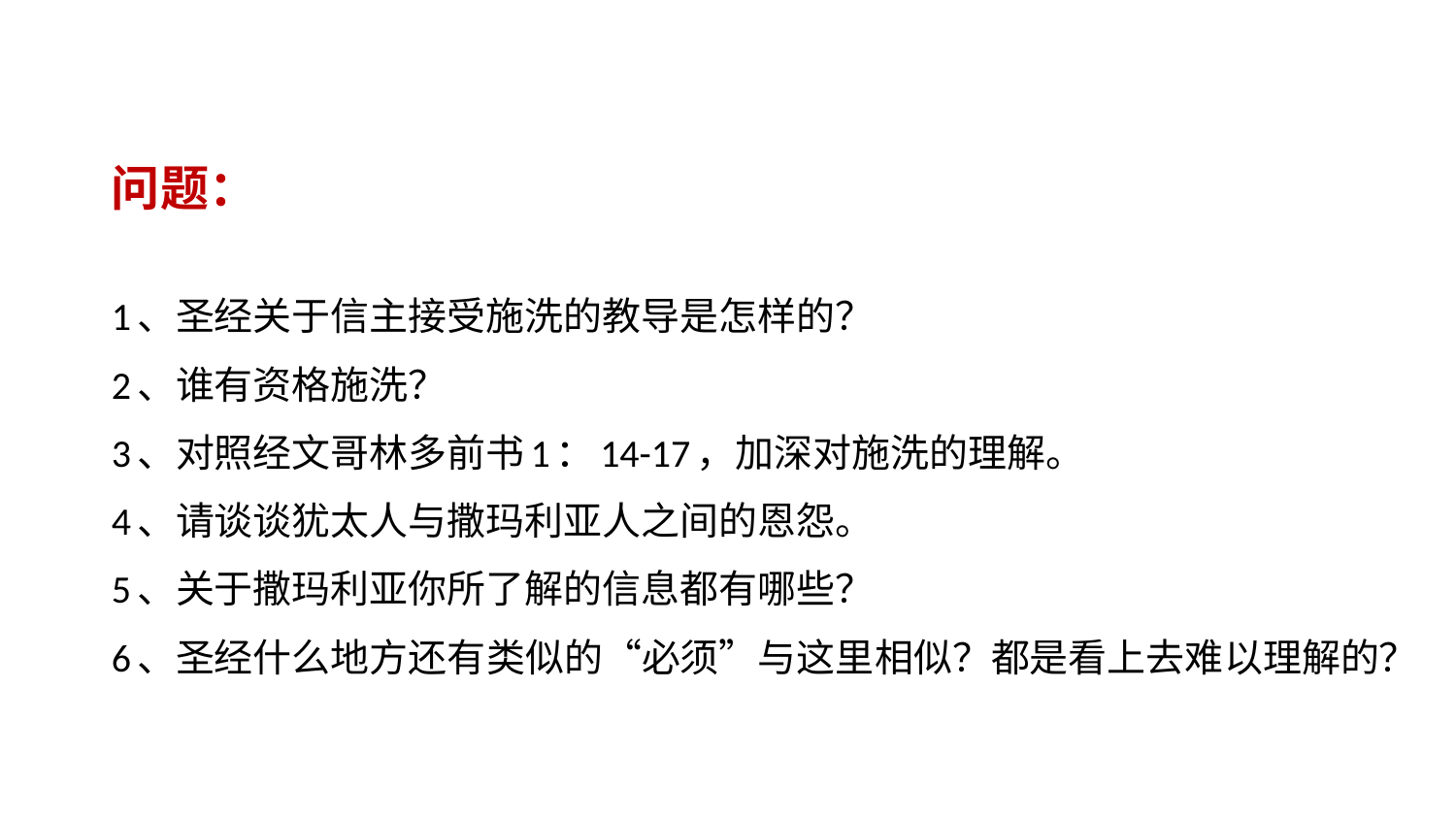

问题：

1、圣经关于信主接受施洗的教导是怎样的？
2、谁有资格施洗？
3、对照经文哥林多前书1：14-17，加深对施洗的理解。
4、请谈谈犹太人与撒玛利亚人之间的恩怨。
5、关于撒玛利亚你所了解的信息都有哪些？
6、圣经什么地方还有类似的“必须”与这里相似？都是看上去难以理解的？